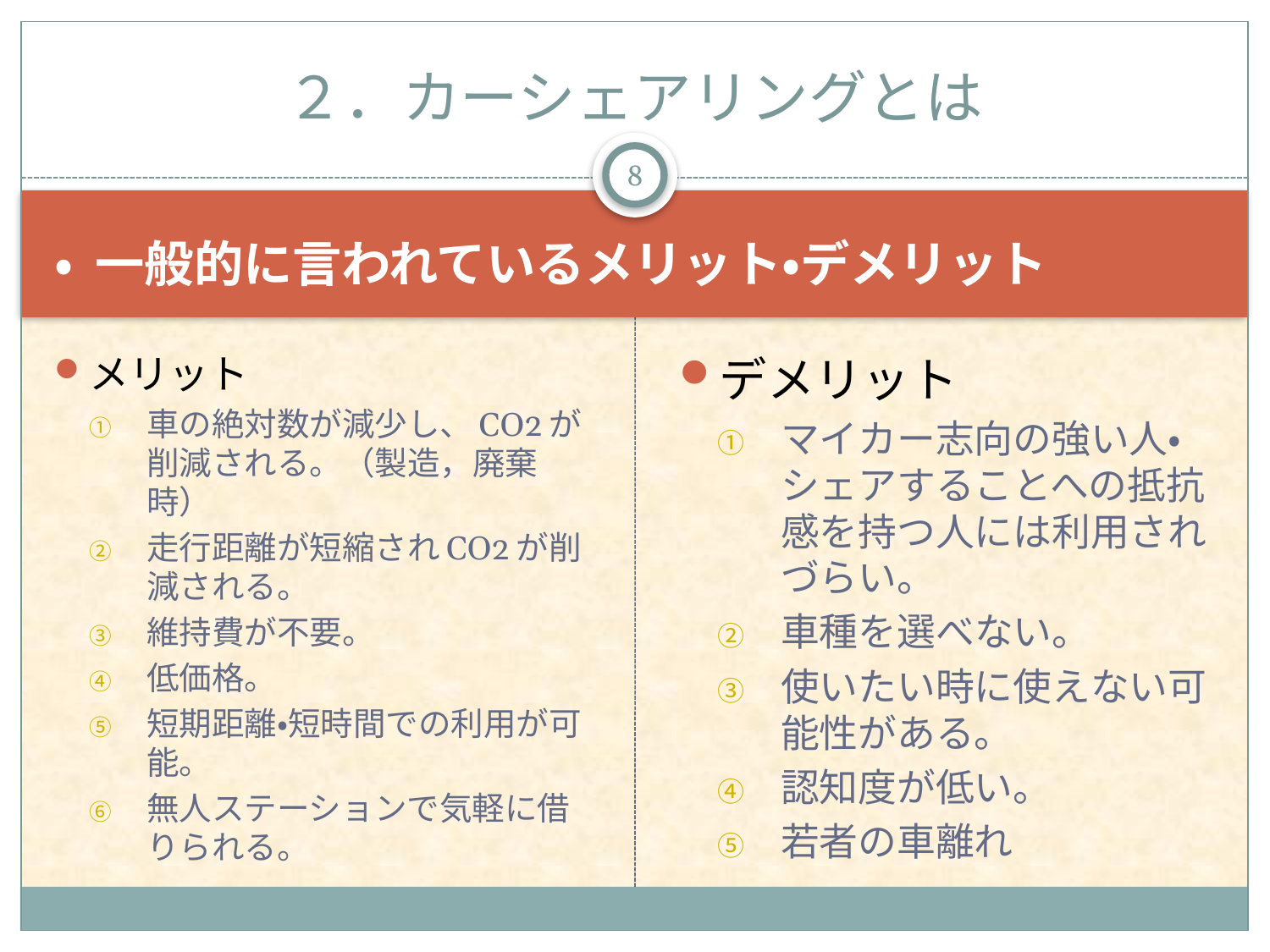

# ２．カーシェアリングとは
8
・  一般的に言われているメリット・デメリット
メリット
車の絶対数が減少し、CO2が削減される。（製造，廃棄時）
走行距離が短縮されCO2が削減される。
維持費が不要。
低価格。
短期距離・短時間での利用が可能。
無人ステーションで気軽に借りられる。
デメリット
マイカー志向の強い人・シェアすることへの抵抗感を持つ人には利用されづらい。
車種を選べない。
使いたい時に使えない可能性がある。
認知度が低い。
若者の車離れ